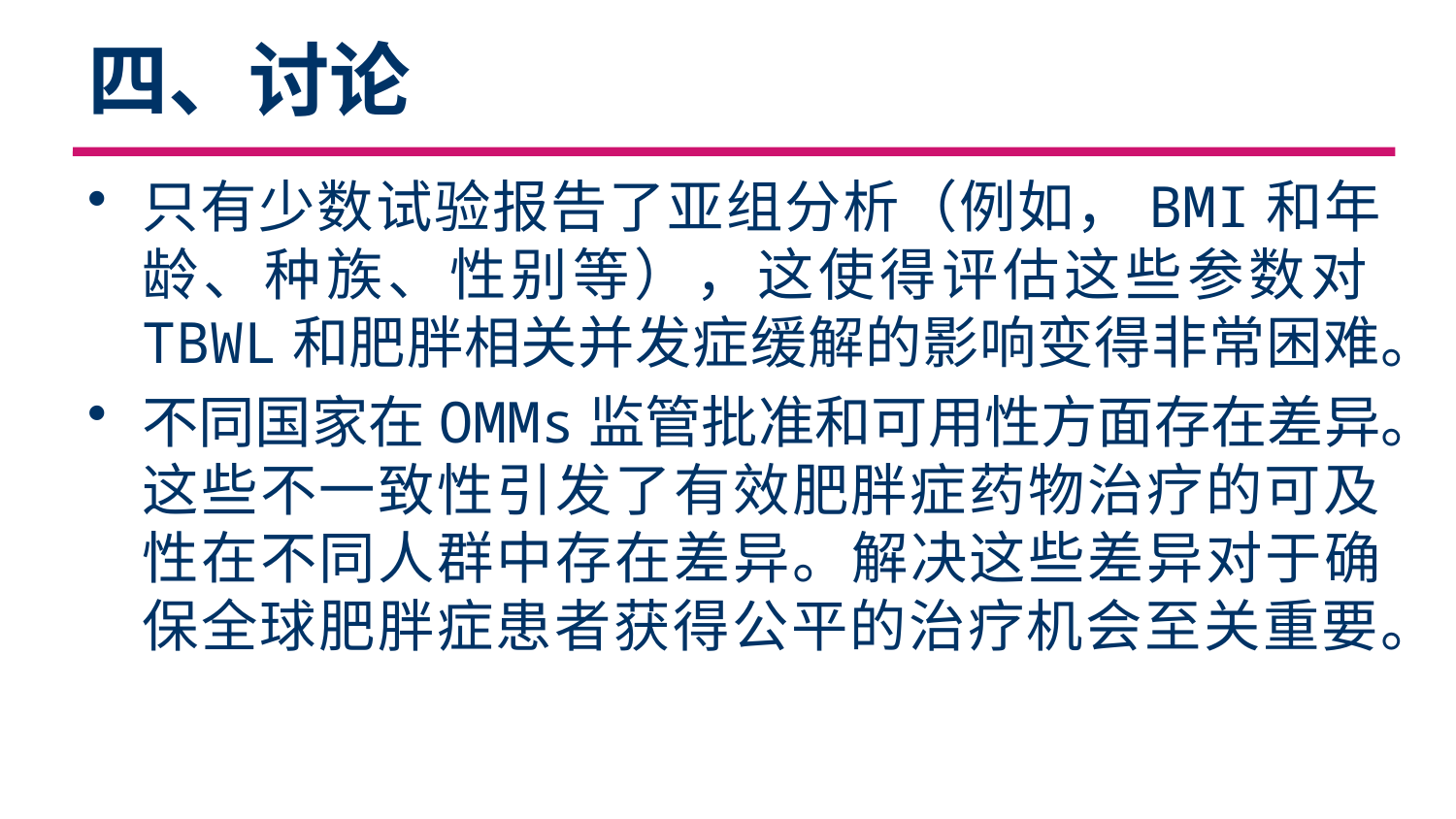

# 四、讨论

只有少数试验报告了亚组分析（例如，BMI和年龄、种族、性别等），这使得评估这些参数对TBWL和肥胖相关并发症缓解的影响变得非常困难。
不同国家在OMMs监管批准和可用性方面存在差异。这些不一致性引发了有效肥胖症药物治疗的可及性在不同人群中存在差异。解决这些差异对于确保全球肥胖症患者获得公平的治疗机会至关重要。